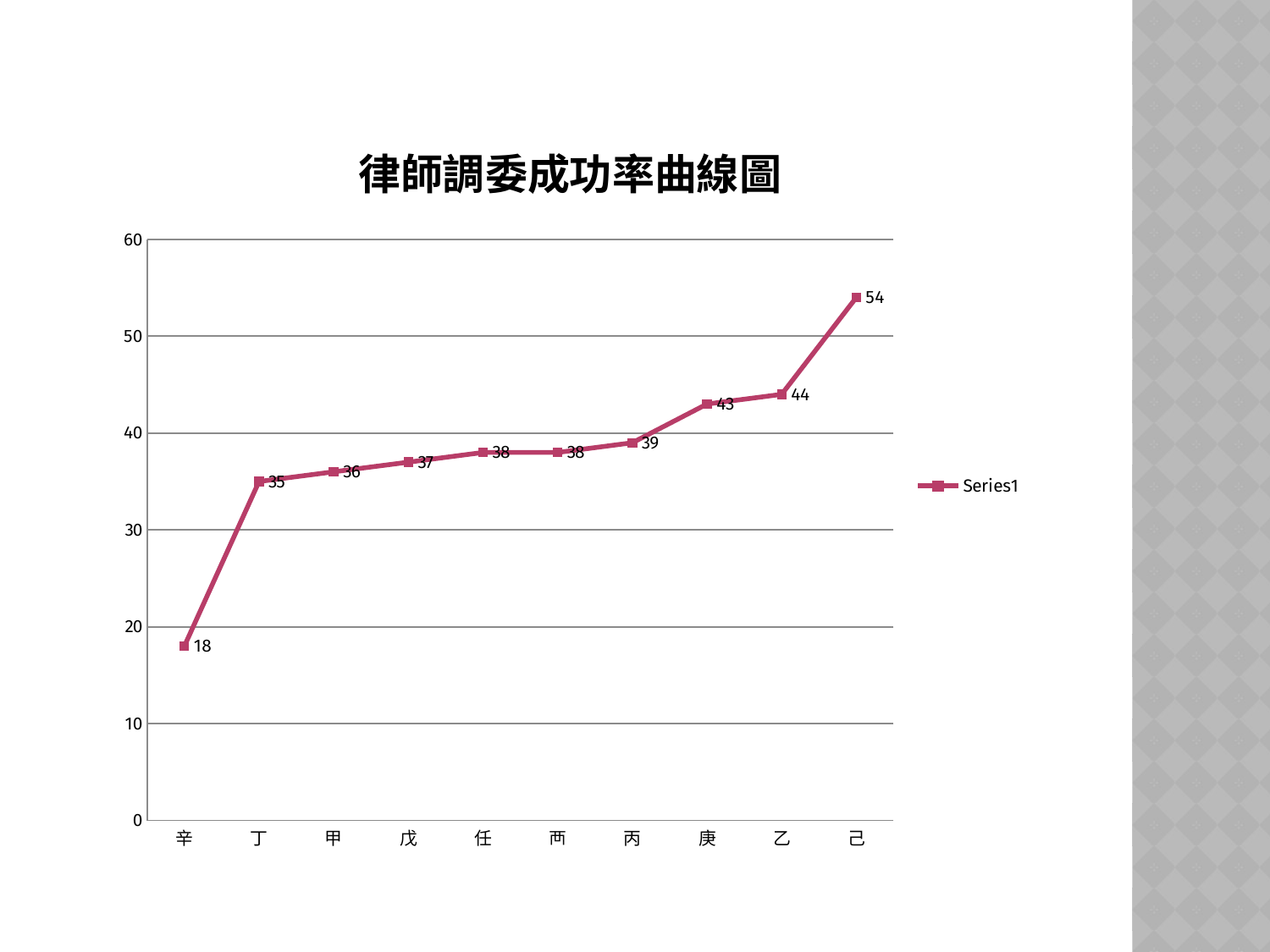

### Chart: 律師調委成功率曲線圖

| Category |  |
|---|---|
| 辛 | 18.0 |
| 丁 | 35.0 |
| 甲 | 36.0 |
| 戊 | 37.0 |
| 任 | 38.0 |
| 襾 | 38.0 |
| 丙 | 39.0 |
| 庚 | 43.0 |
| 乙 | 44.0 |
| 己 | 54.0 |